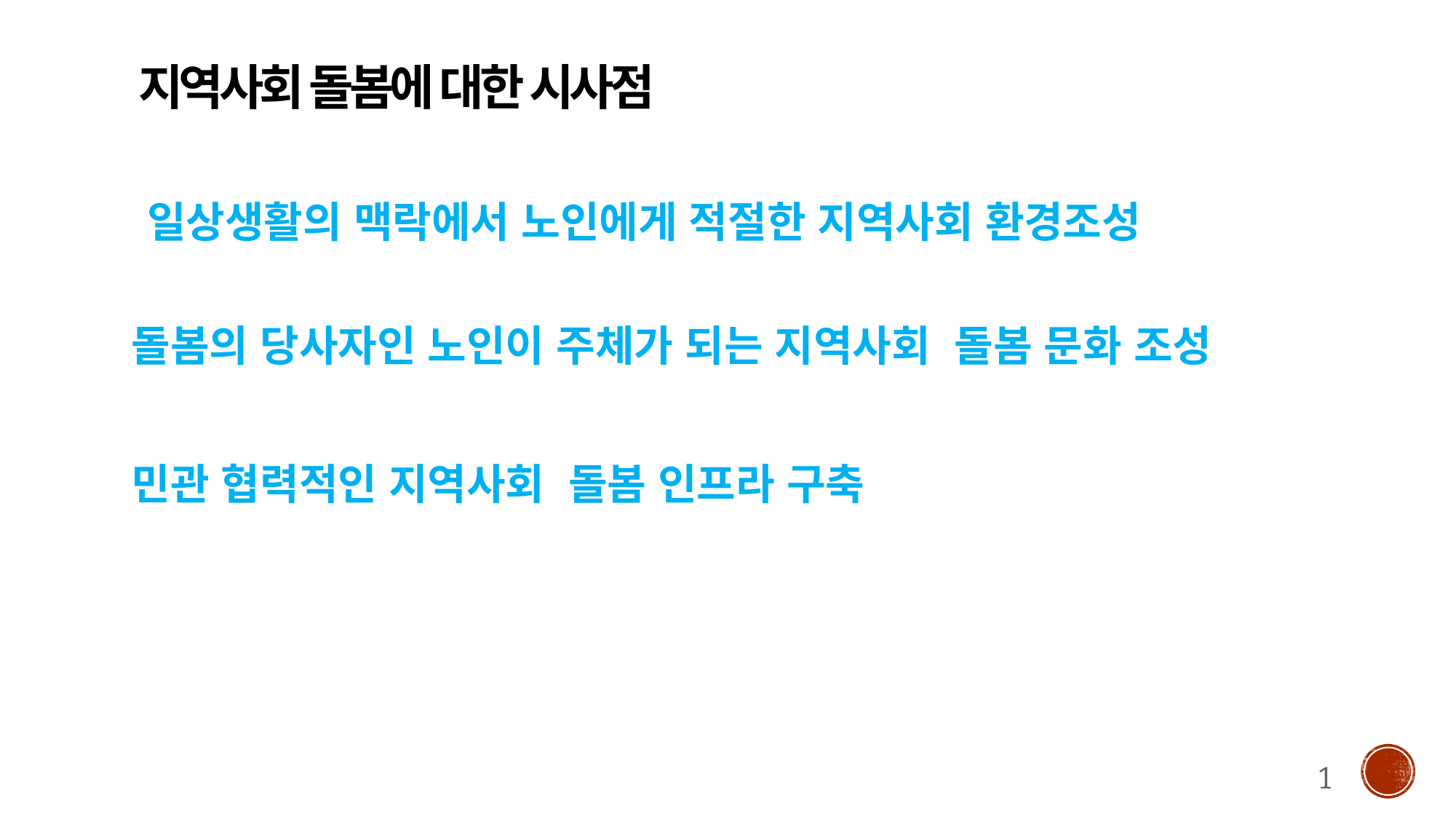

지역사회 돌봄에 대한 시사점

 일상생활의 맥락에서 노인에게 적절한 지역사회 환경조성

돌봄의 당사자인 노인이 주체가 되는 지역사회  돌봄 문화 조성

민관 협력적인 지역사회  돌봄 인프라 구축

1